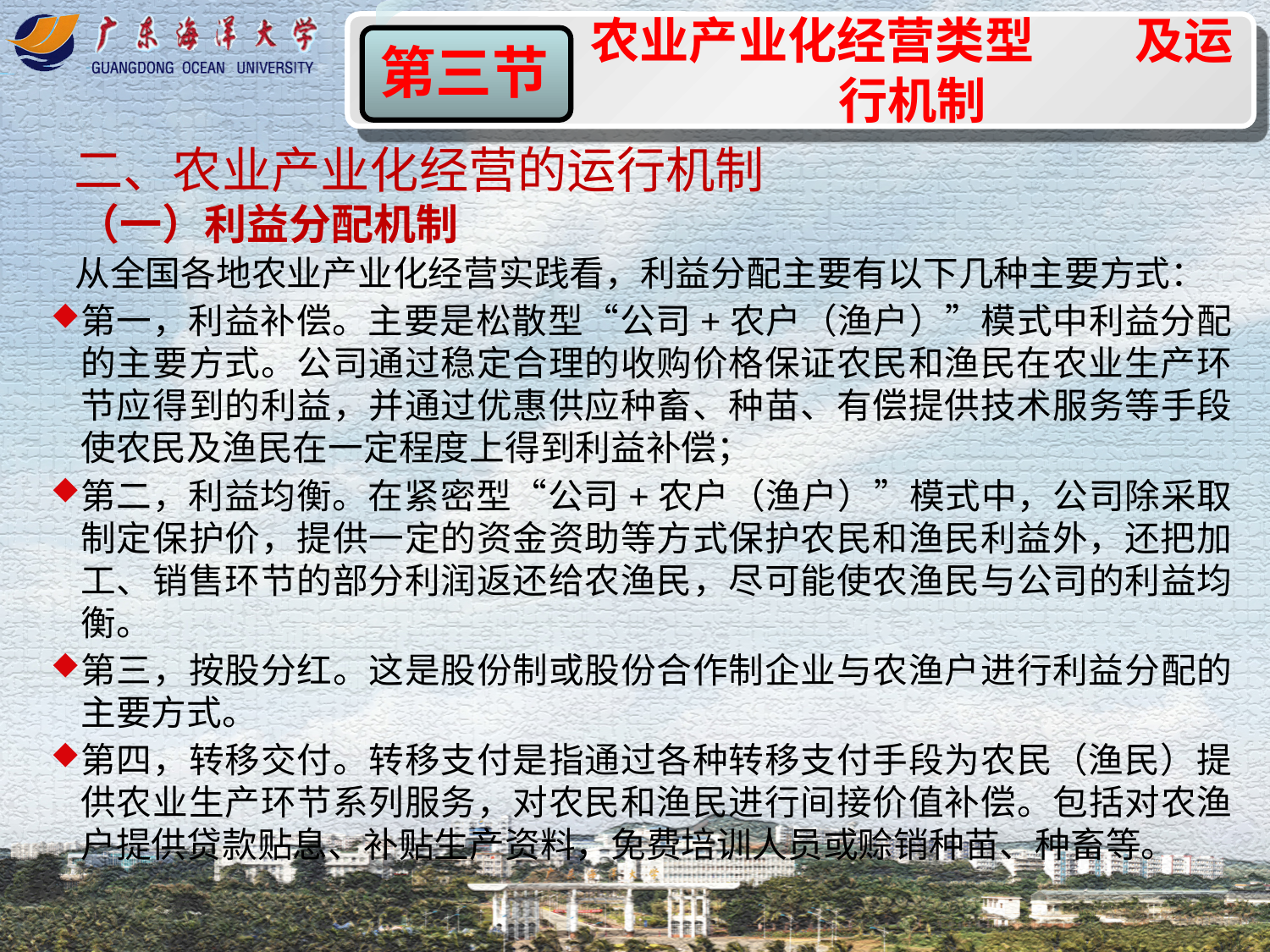

农业产业化经营类型         及运行机制

第一节
第三节
二、农业产业化经营的运行机制
（一）利益分配机制
  从全国各地农业产业化经营实践看，利益分配主要有以下几种主要方式：
第一，利益补偿。主要是松散型“公司+农户（渔户）”模式中利益分配的主要方式。公司通过稳定合理的收购价格保证农民和渔民在农业生产环节应得到的利益，并通过优惠供应种畜、种苗、有偿提供技术服务等手段使农民及渔民在一定程度上得到利益补偿；
第二，利益均衡。在紧密型“公司+农户（渔户）”模式中，公司除采取制定保护价，提供一定的资金资助等方式保护农民和渔民利益外，还把加工、销售环节的部分利润返还给农渔民，尽可能使农渔民与公司的利益均衡。
第三，按股分红。这是股份制或股份合作制企业与农渔户进行利益分配的主要方式。
第四，转移交付。转移支付是指通过各种转移支付手段为农民（渔民）提供农业生产环节系列服务，对农民和渔民进行间接价值补偿。包括对农渔户提供贷款贴息、补贴生产资料，免费培训人员或赊销种苗、种畜等。